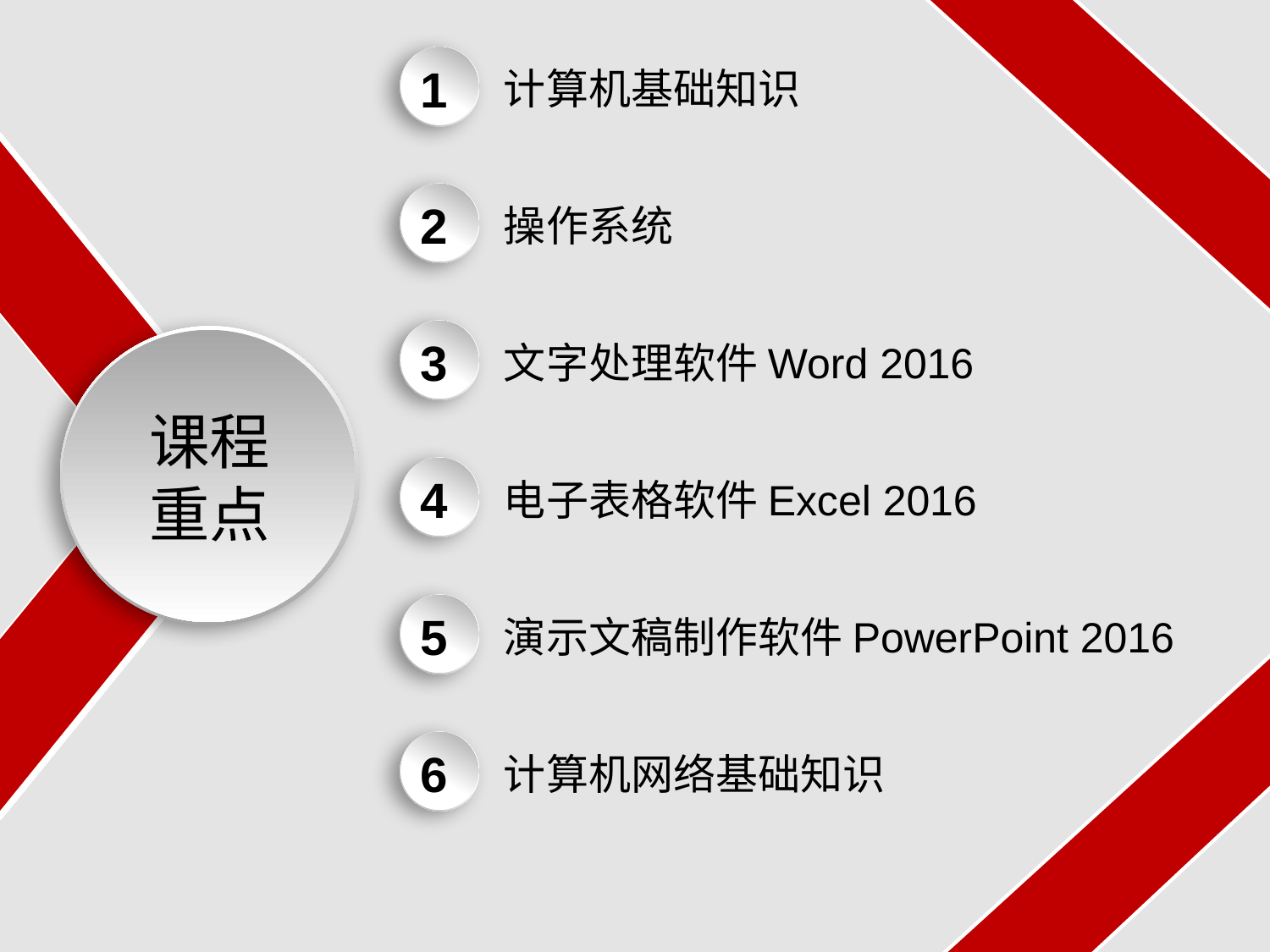

计算机基础知识
操作系统
文字处理软件Word 2016
# 课程重点
电子表格软件Excel 2016
演示文稿制作软件PowerPoint 2016
计算机网络基础知识
1